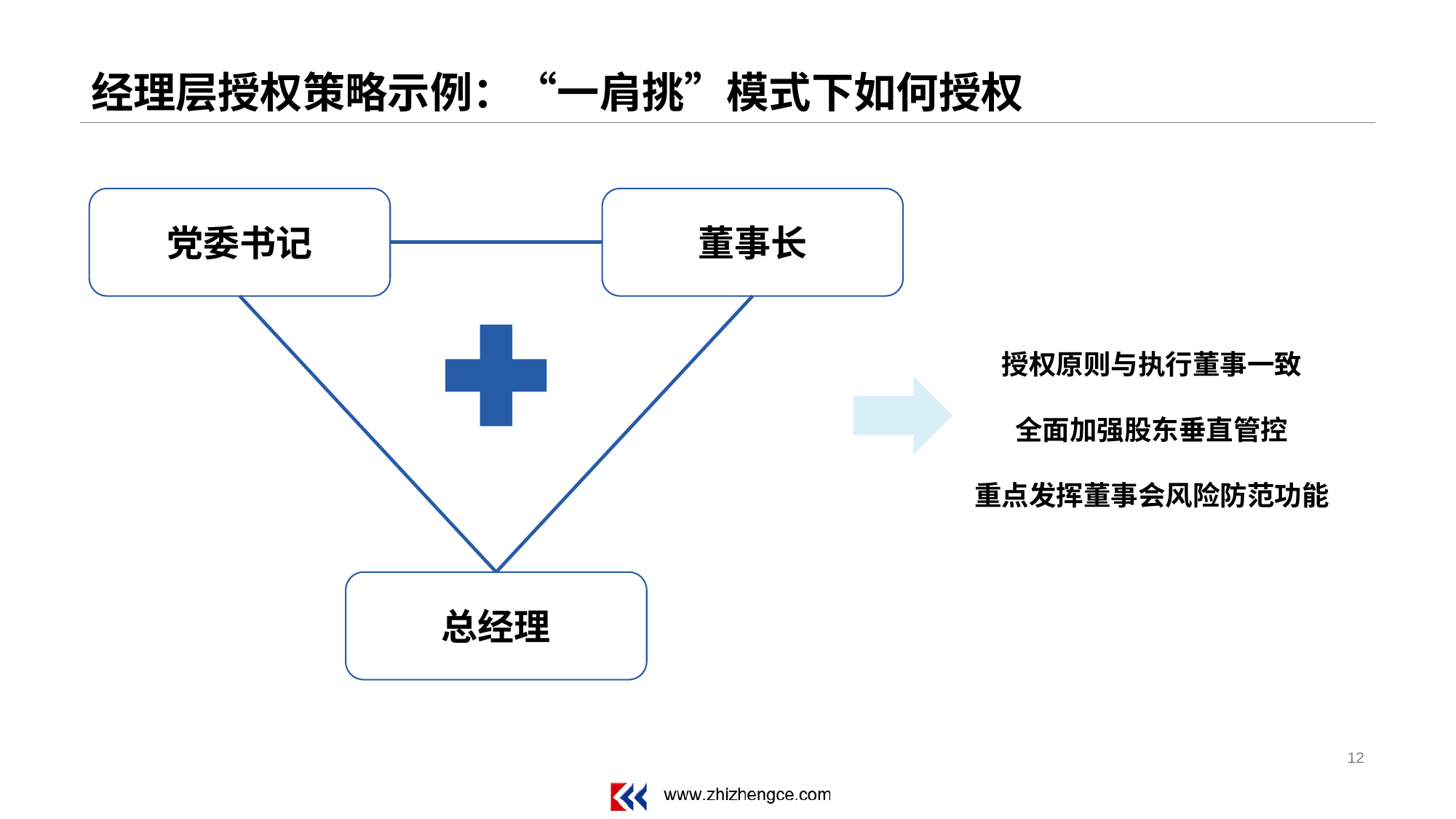

# 经理层授权策略示例：“一肩挑”模式下如何授权
党委书记
董事长
总经理

授权原则与执行董事一致
全面加强股东垂直管控
重点发挥董事会风险防范功能

12